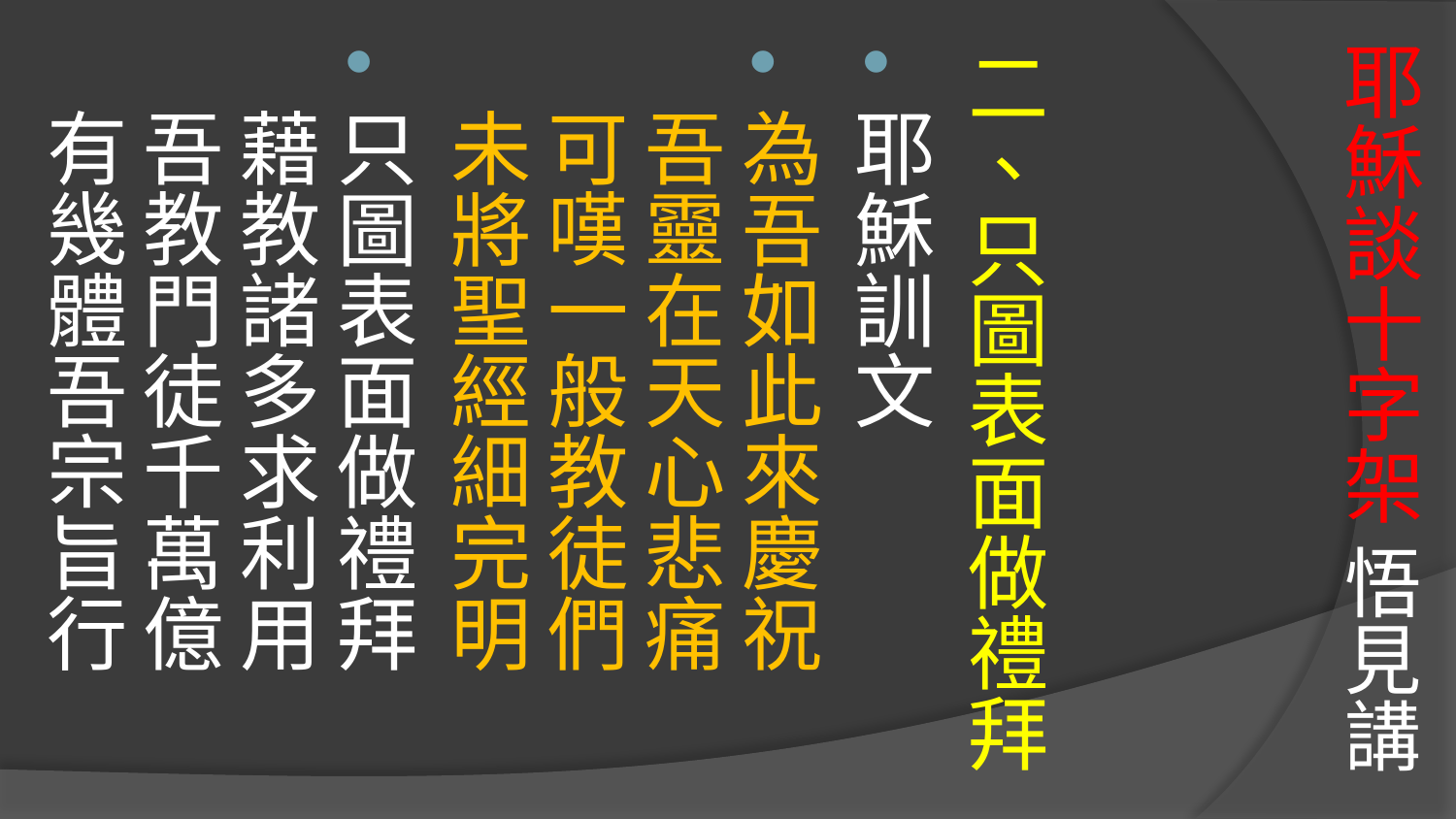

# 耶穌談十字架 悟見講
二、只圖表面做禮拜
耶穌訓文
為吾如此來慶祝　吾靈在天心悲痛　
可嘆一般教徒們　未將聖經細完明
只圖表面做禮拜　藉教諸多求利用　
吾教門徒千萬億　有幾體吾宗旨行